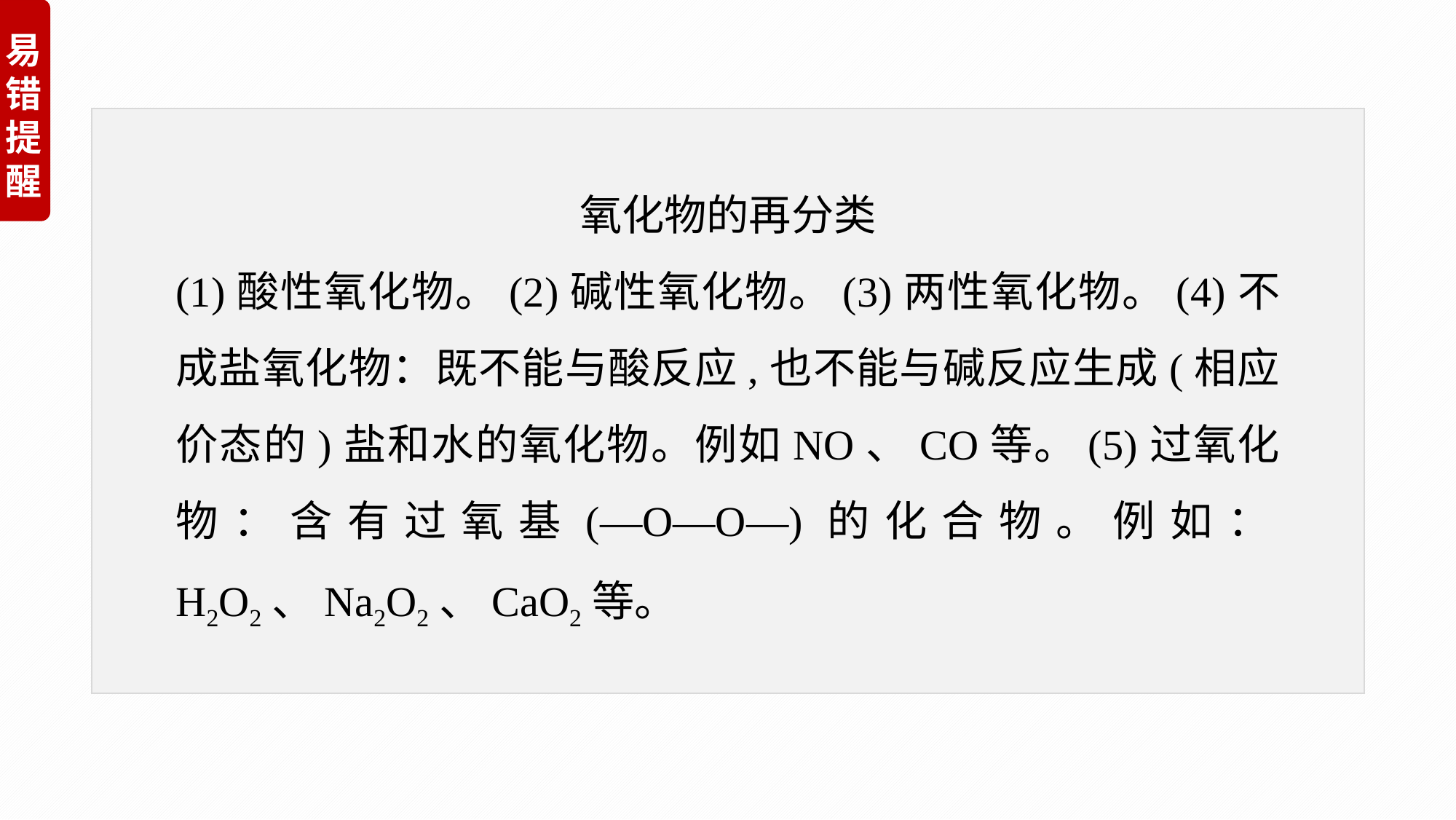

氧化物的再分类
(1)酸性氧化物。(2)碱性氧化物。(3)两性氧化物。(4)不成盐氧化物：既不能与酸反应,也不能与碱反应生成(相应价态的)盐和水的氧化物。例如NO、CO等。(5)过氧化物：含有过氧基(—O—O—)的化合物。例如：H2O2、Na2O2、CaO2等。